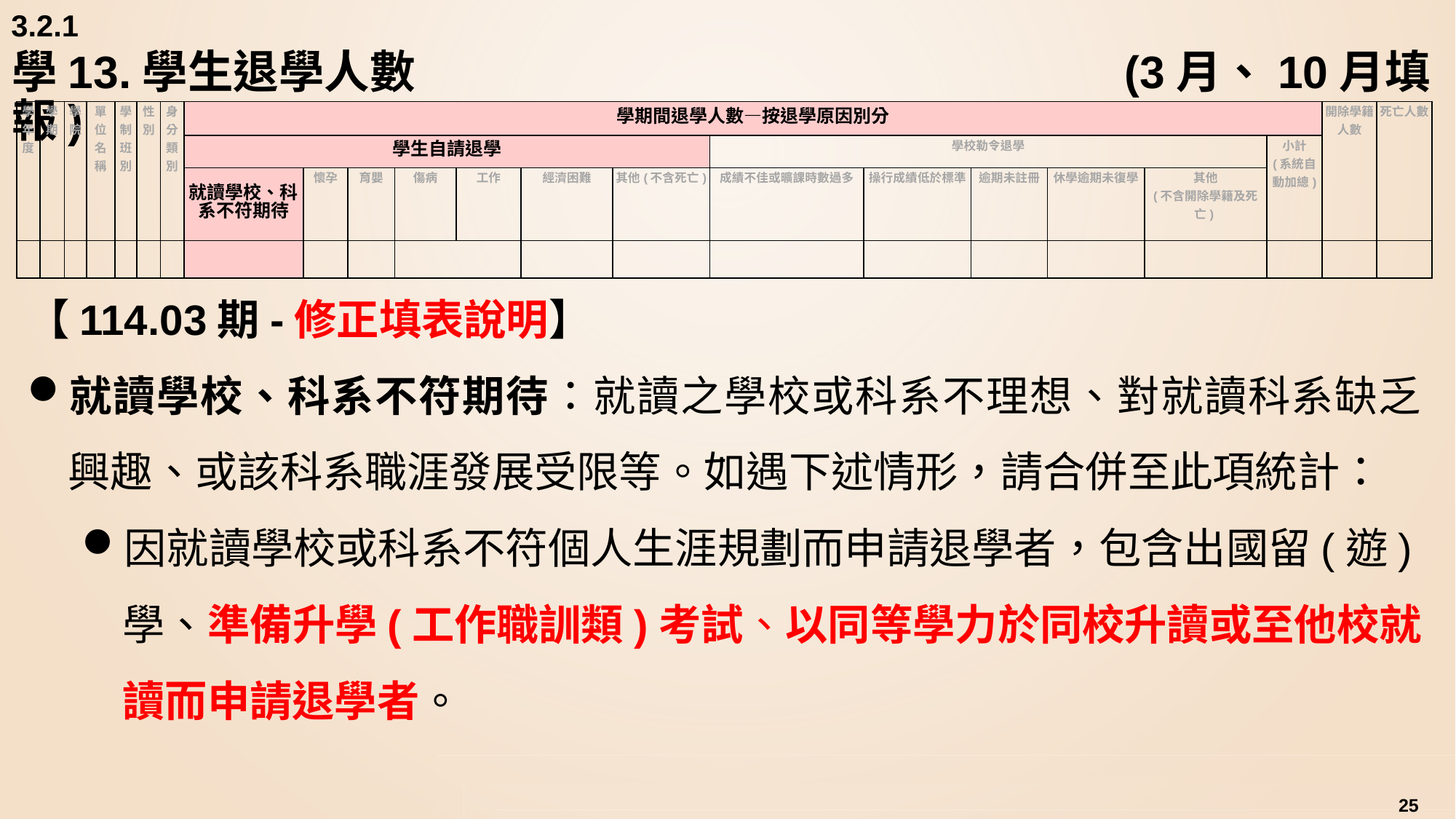

3.2.1
# 學13.學生退學人數							 (3月、10月填報)
| 學年度 | 學期 | 學院 | 單位名稱 | 學制班別 | 性別 | 身分類別 | 學期間退學人數—按退學原因別分 |  |  |  |  |  |  |  |  |  |  |  |  | 開除學籍人數 | 死亡人數 |
| --- | --- | --- | --- | --- | --- | --- | --- | --- | --- | --- | --- | --- | --- | --- | --- | --- | --- | --- | --- | --- | --- |
|  |  |  |  |  |  |  | 學生自請退學 |  |  |  |  |  |  | 學校勒令退學 |  |  |  |  | 小計 (系統自動加總) |  |  |
|  |  |  |  |  |  |  | 就讀學校、科系不符期待 | 懷孕 | 育嬰 | 傷病 | 工作 | 經濟困難 | 其他(不含死亡) | 成績不佳或曠課時數過多 | 操行成績低於標準 | 逾期未註冊 | 休學逾期未復學 | 其他 (不含開除學籍及死亡) |  |  |  |
|  |  |  |  |  |  |  |  |  |  |  |  |  |  |  |  |  |  |  |  |  |  |
【114.03期-修正填表說明】
就讀學校、科系不符期待：就讀之學校或科系不理想、對就讀科系缺乏興趣、或該科系職涯發展受限等。如遇下述情形，請合併至此項統計：
因就讀學校或科系不符個人生涯規劃而申請退學者，包含出國留(遊)學、準備升學(工作職訓類)考試、以同等學力於同校升讀或至他校就讀而申請退學者。